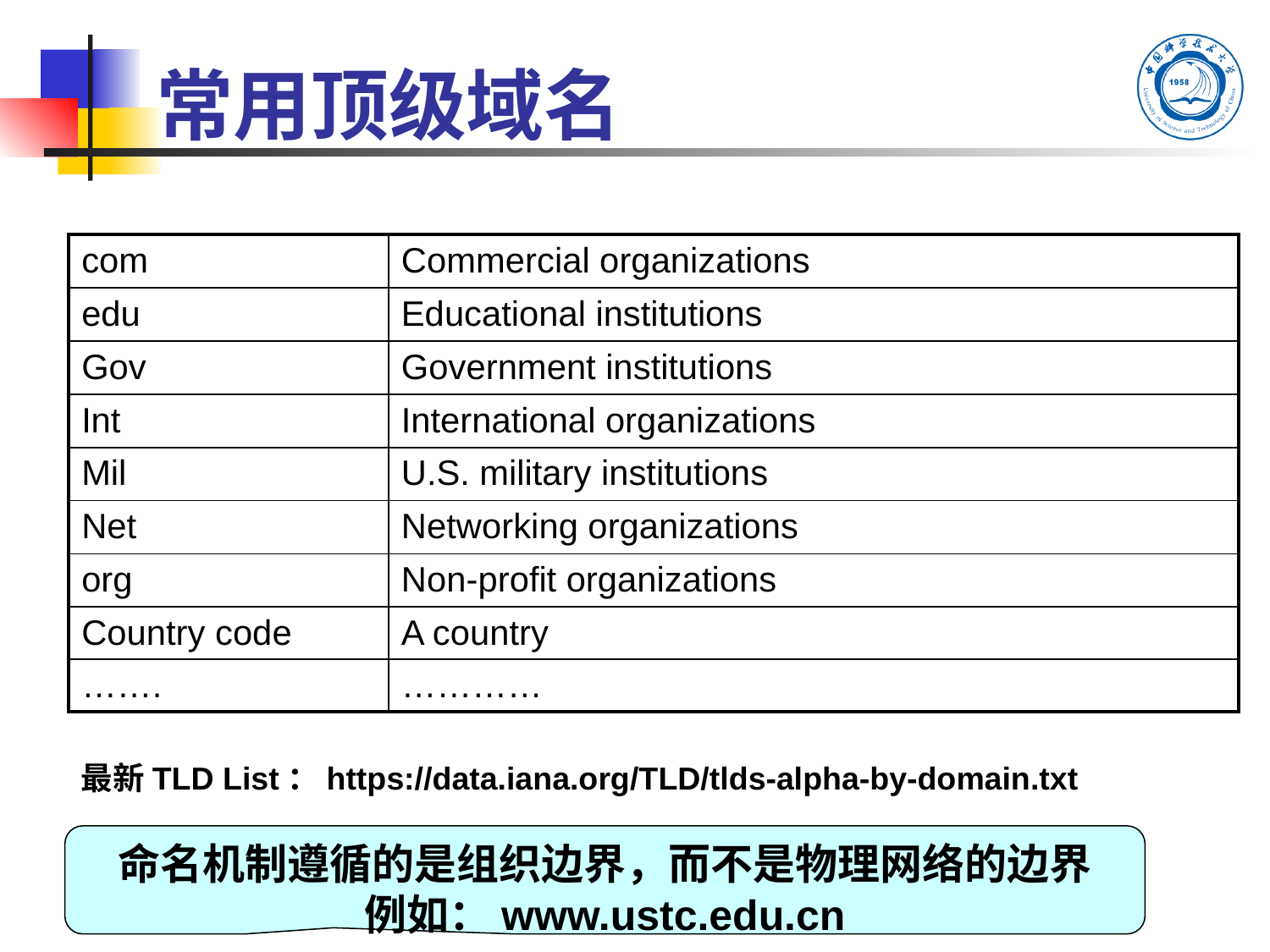

# 常用顶级域名
| com | Commercial organizations |
| --- | --- |
| edu | Educational institutions |
| Gov | Government institutions |
| Int | International organizations |
| Mil | U.S. military institutions |
| Net | Networking organizations |
| org | Non-profit organizations |
| Country code | A country |
| ……. | ………… |
最新TLD List：https://data.iana.org/TLD/tlds-alpha-by-domain.txt
命名机制遵循的是组织边界，而不是物理网络的边界
例如：www.ustc.edu.cn